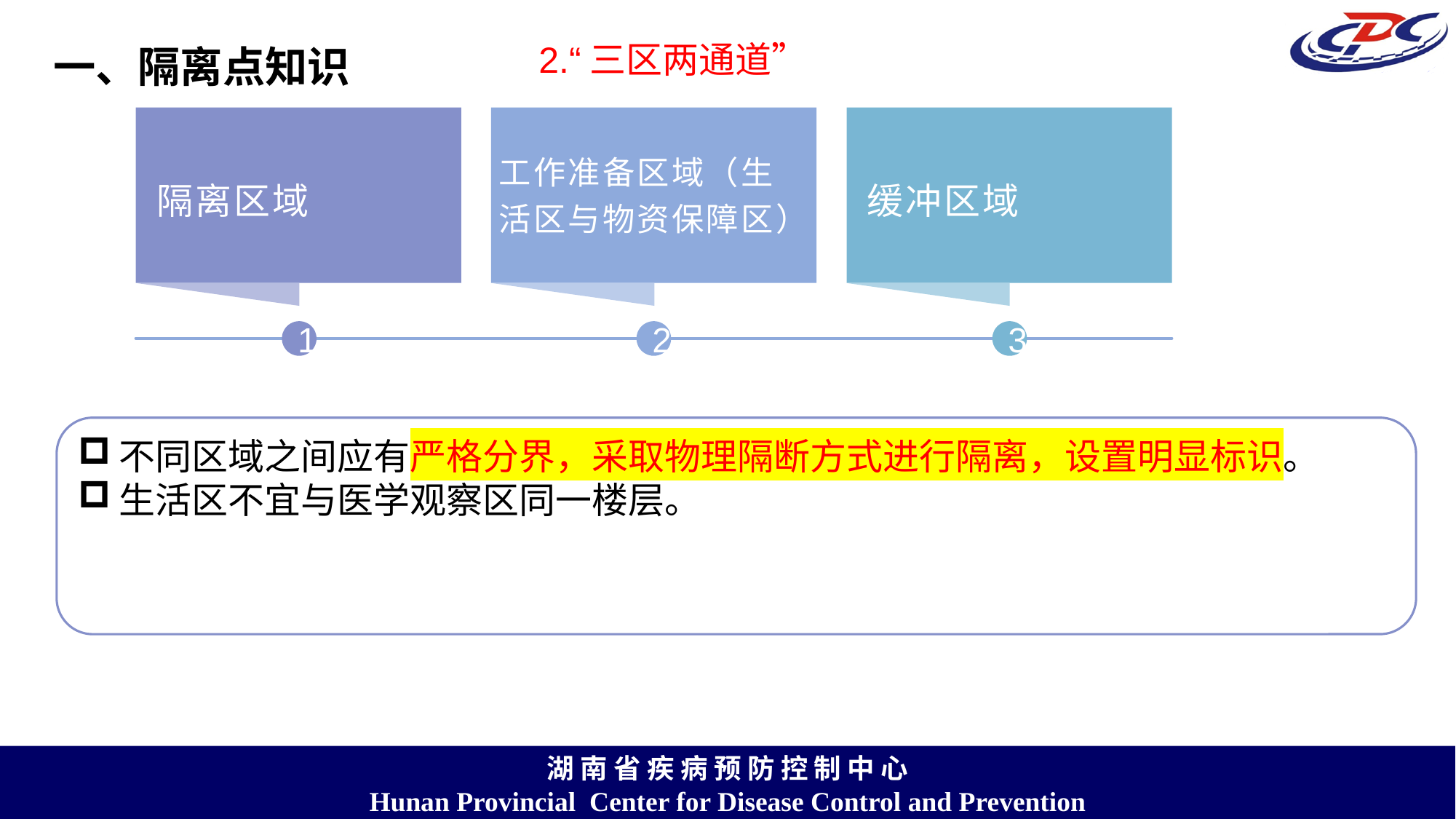

2.“三区两通道”
一、隔离点知识

工作准备区域（生活区与物资保障区）
隔离区域
缓冲区域

1
2
3
不同区域之间应有严格分界，采取物理隔断方式进行隔离，设置明显标识。
生活区不宜与医学观察区同一楼层。